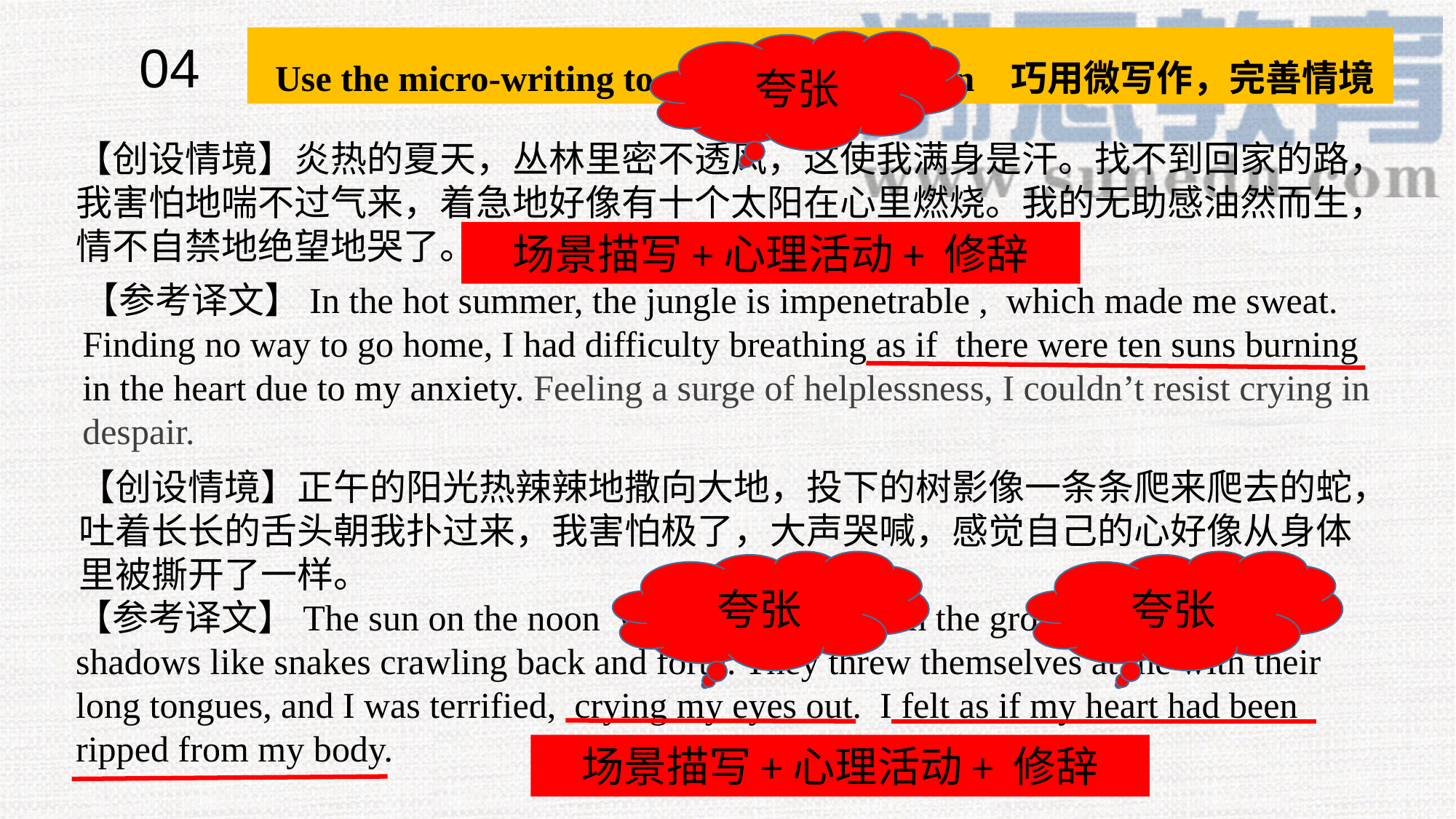

04
 Use the micro-writing to perfect the situation   巧用微写作，完善情境
夸张
【创设情境】炎热的夏天，丛林里密不透风，这使我满身是汗。找不到回家的路，我害怕地喘不过气来，着急地好像有十个太阳在心里燃烧。我的无助感油然而生，情不自禁地绝望地哭了。
场景描写+心理活动+ 修辞
【参考译文】In the hot summer, the jungle is impenetrable ,  which made me sweat. Finding no way to go home, I had difficulty breathing as if  there were ten suns burning in the heart due to my anxiety. Feeling a surge of helplessness, I couldn’t resist crying in despair.
【创设情境】正午的阳光热辣辣地撒向大地，投下的树影像一条条爬来爬去的蛇，吐着长长的舌头朝我扑过来，我害怕极了，大声哭喊，感觉自己的心好像从身体里被撕开了一样。
夸张
夸张
【参考译文】The sun on the noon  was blazing down on the ground, casting tree shadows like snakes crawling back and forth. They threw themselves at me with their long tongues, and I was terrified,  crying my eyes out.  I felt as if my heart had been ripped from my body.
场景描写+心理活动+ 修辞